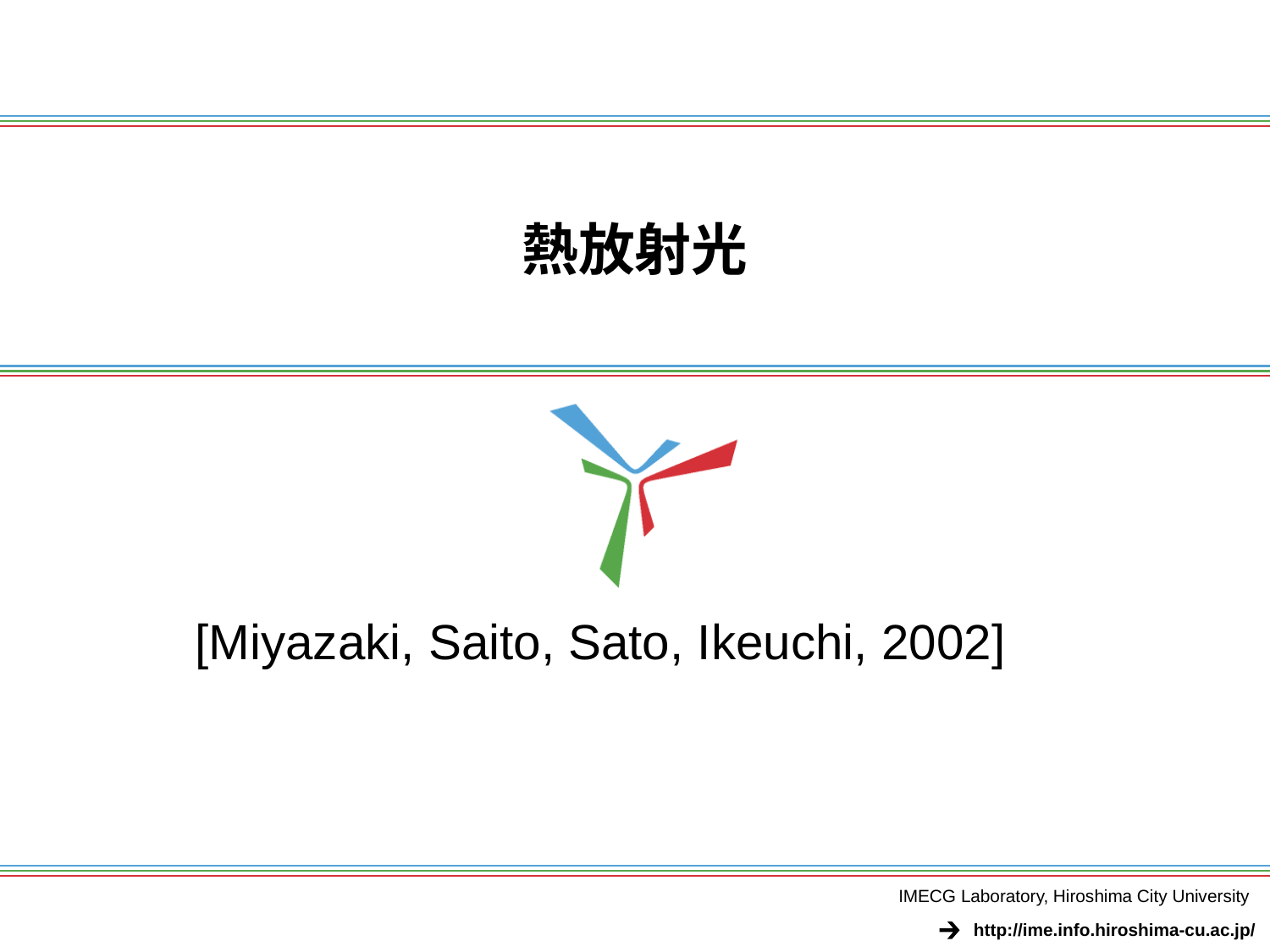

# 熱放射光
[Miyazaki, Saito, Sato, Ikeuchi, 2002]